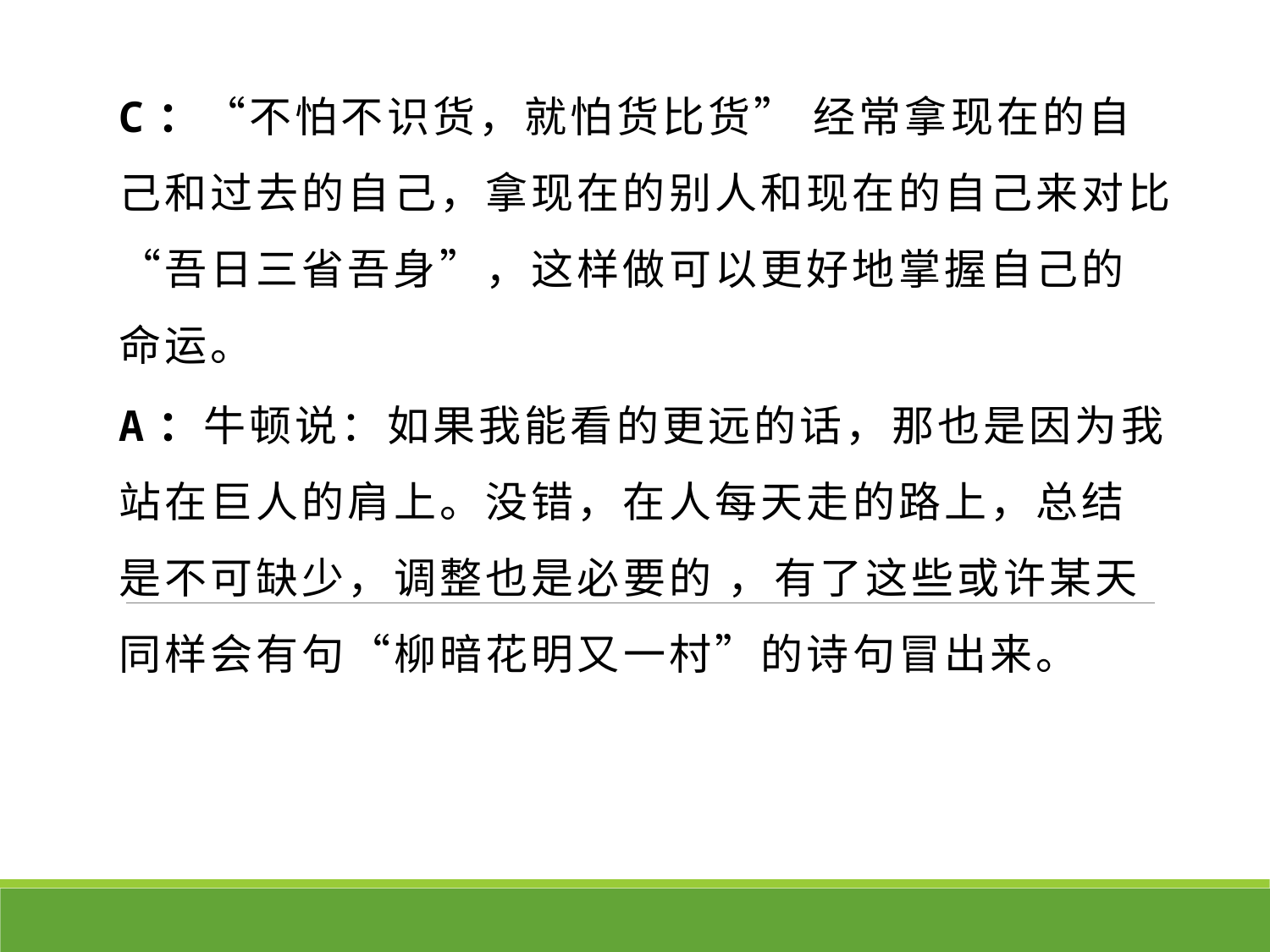

C：“不怕不识货，就怕货比货” 经常拿现在的自己和过去的自己，拿现在的别人和现在的自己来对比“吾日三省吾身”，这样做可以更好地掌握自己的命运。
A：牛顿说：如果我能看的更远的话，那也是因为我站在巨人的肩上。没错，在人每天走的路上，总结是不可缺少，调整也是必要的 ，有了这些或许某天同样会有句“柳暗花明又一村”的诗句冒出来。